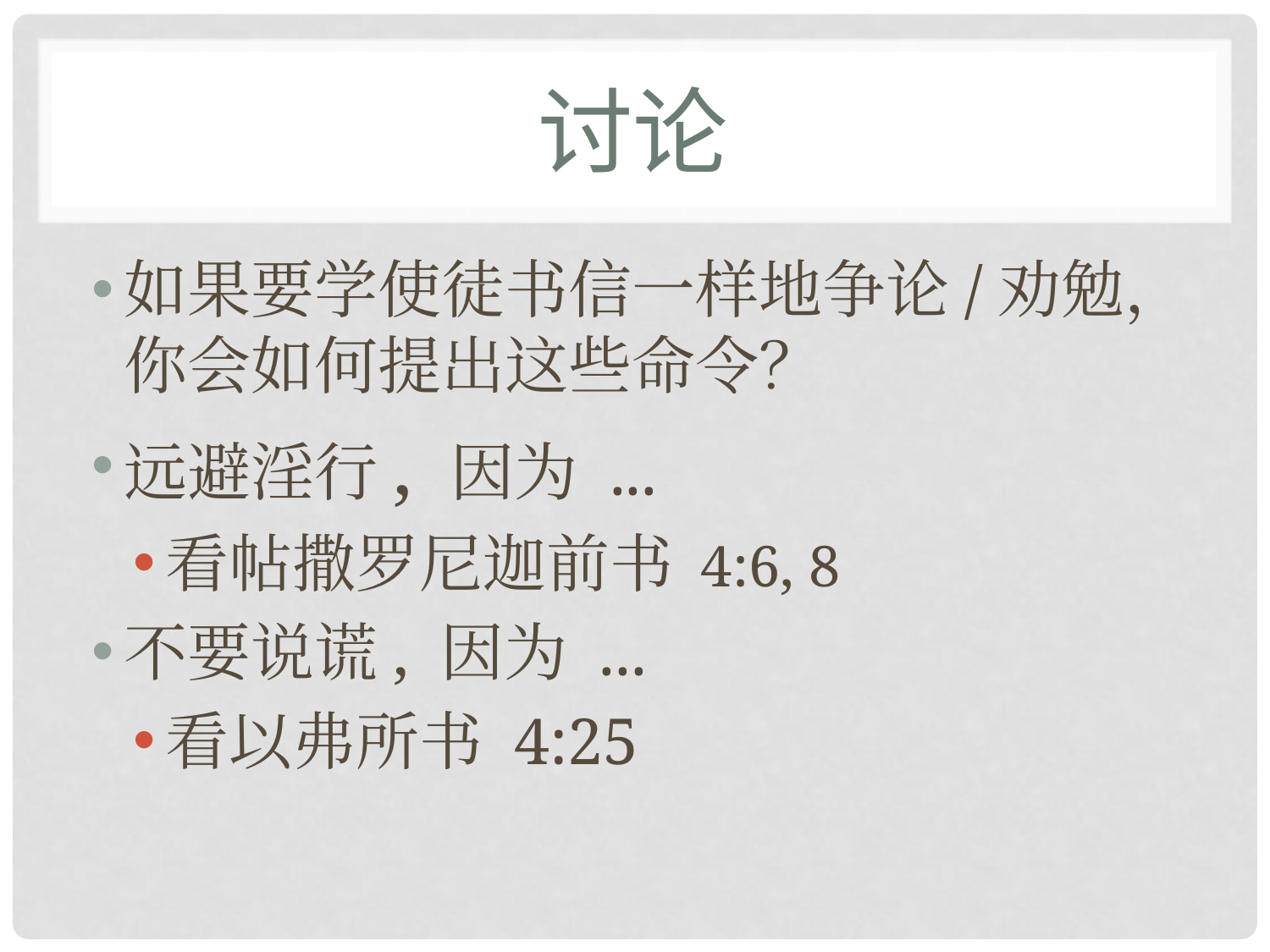

# 讨论
如果要学使徒书信一样地争论/劝勉，你会如何提出这些命令？
远避淫行, 因为 ...
看帖撒罗尼迦前书 4:6, 8
不要说谎, 因为 ...
看以弗所书 4:25